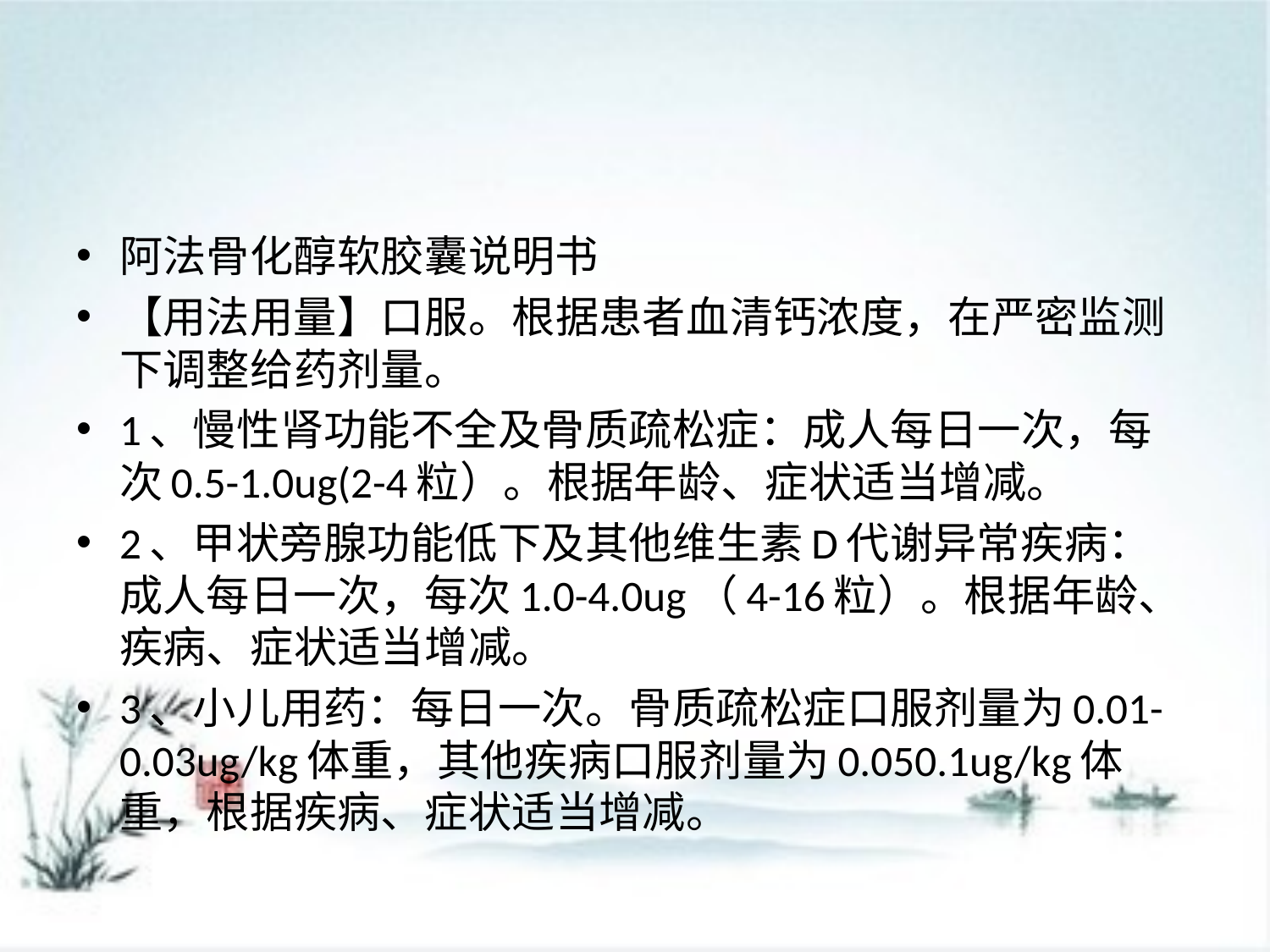

阿法骨化醇软胶囊说明书
【用法用量】口服。根据患者血清钙浓度，在严密监测下调整给药剂量。
1、慢性肾功能不全及骨质疏松症：成人每日一次，每次0.5-1.0ug(2-4粒）。根据年龄、症状适当增减。
2、甲状旁腺功能低下及其他维生素D代谢异常疾病：成人每日一次，每次1.0-4.0ug（4-16粒）。根据年龄、疾病、症状适当增减。
3、小儿用药：每日一次。骨质疏松症口服剂量为0.01-0.03ug/kg体重，其他疾病口服剂量为0.050.1ug/kg体重，根据疾病、症状适当增减。